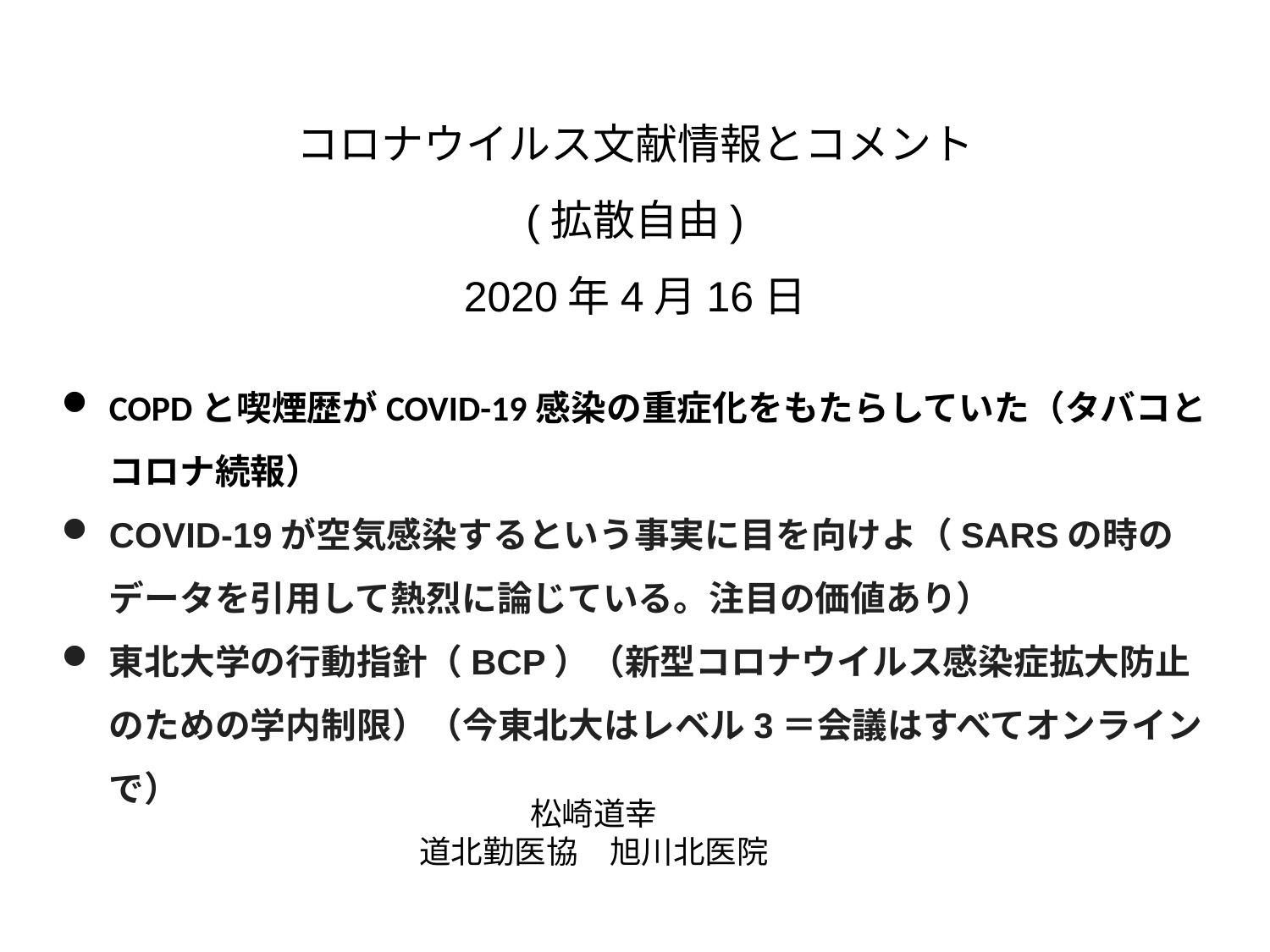

コロナウイルス文献情報とコメント
(拡散自由)
2020年4月16日

COPDと喫煙歴がCOVID-19感染の重症化をもたらしていた（タバコとコロナ続報）
COVID-19が空気感染するという事実に目を向けよ（SARSの時のデータを引用して熱烈に論じている。注目の価値あり）
東北大学の行動指針（BCP）（新型コロナウイルス感染症拡大防止のための学内制限）（今東北大はレベル3＝会議はすべてオンラインで）
松崎道幸
道北勤医協　旭川北医院